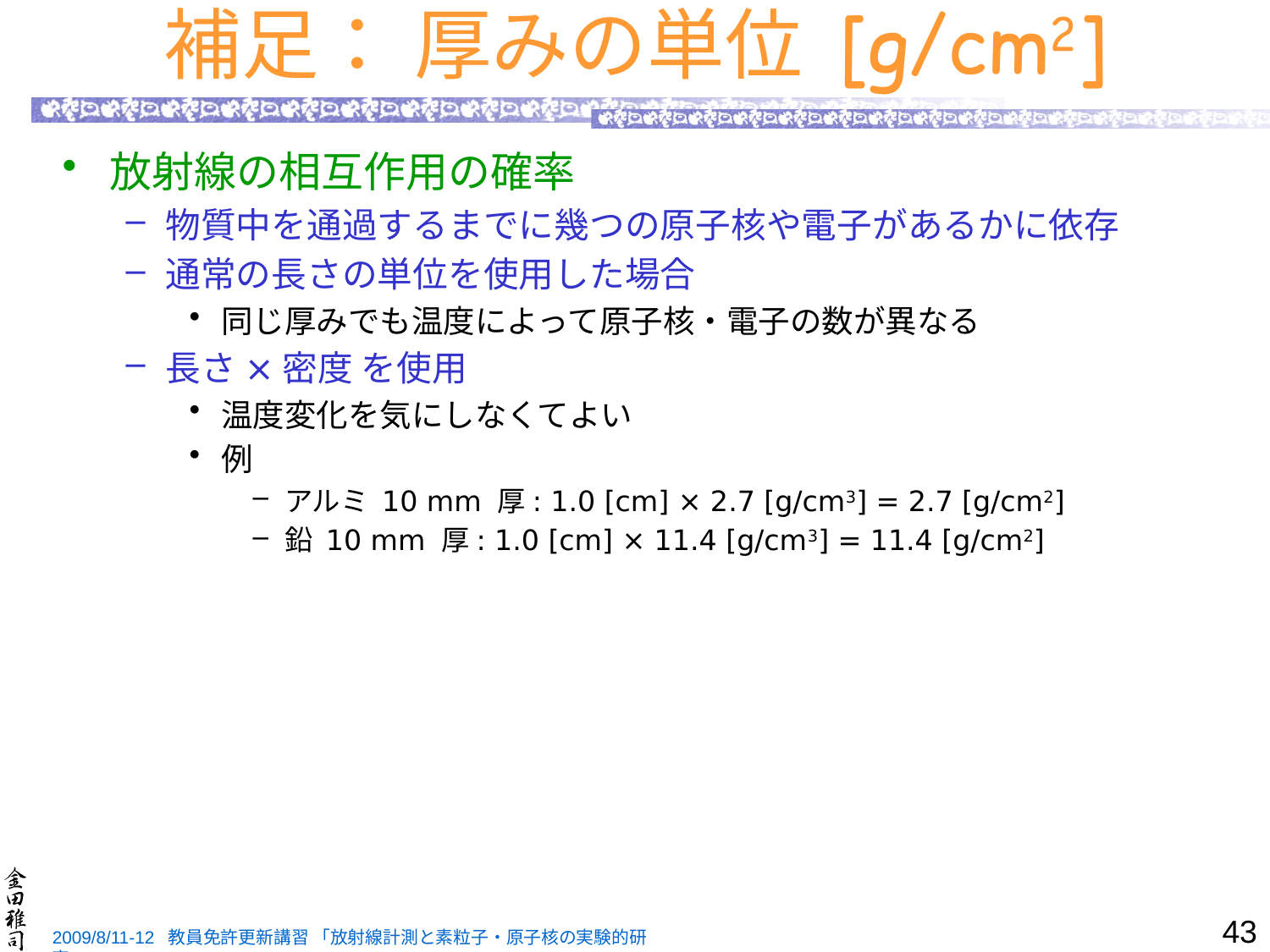

# 補足： 厚みの単位 [g/cm2]
放射線の相互作用の確率
物質中を通過するまでに幾つの原子核や電子があるかに依存
通常の長さの単位を使用した場合
同じ厚みでも温度によって原子核・電子の数が異なる
長さ×密度 を使用
温度変化を気にしなくてよい
例
アルミ 10 mm 厚: 1.0 [cm] × 2.7 [g/cm3] = 2.7 [g/cm2]
鉛 10 mm 厚: 1.0 [cm] × 11.4 [g/cm3] = 11.4 [g/cm2]
43
2009/8/11-12  教員免許更新講習 「放射線計測と素粒子・原子核の実験的研究」